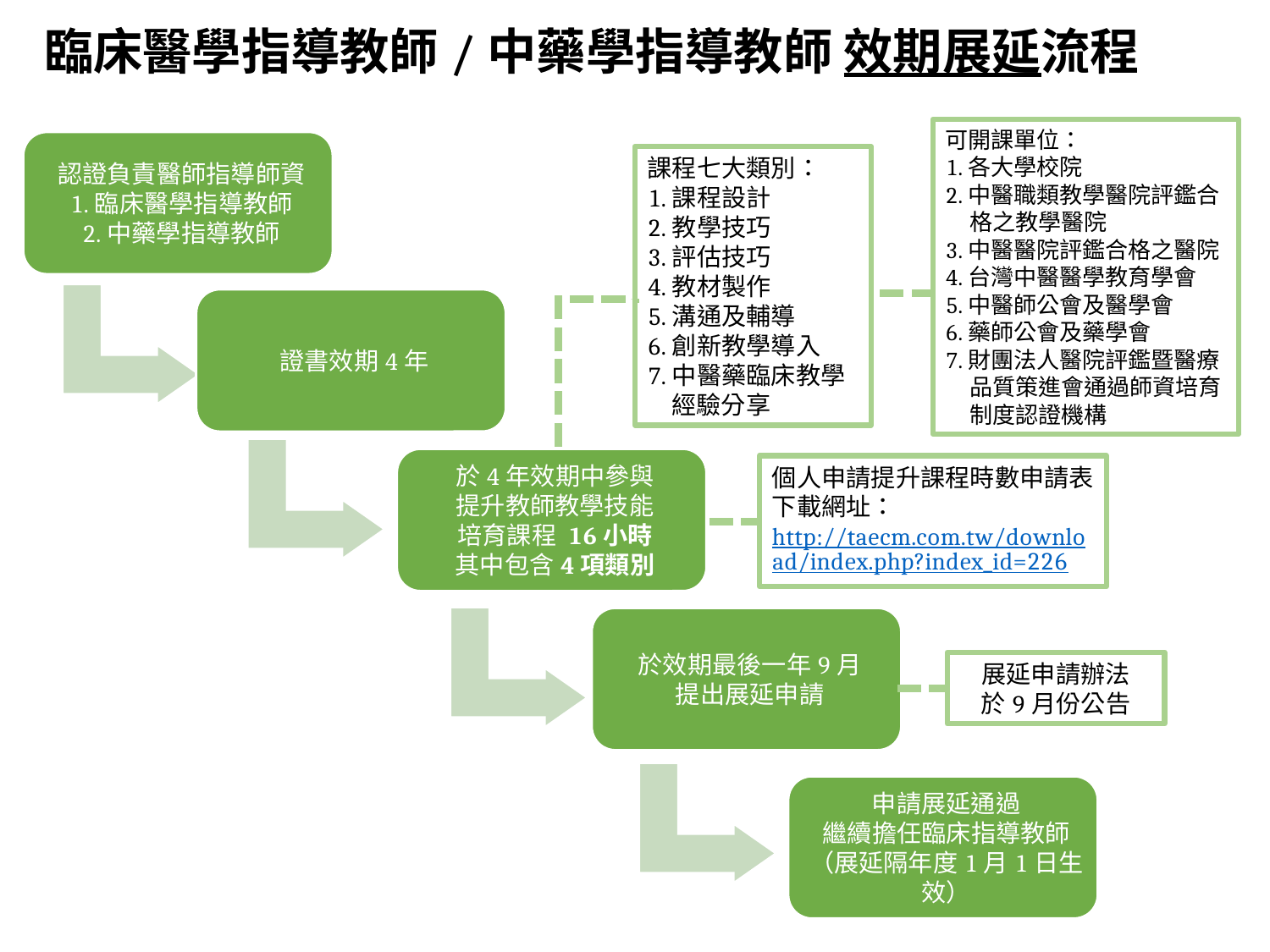

# 臨床醫學指導教師/中藥學指導教師 效期展延流程
可開課單位：
1.各大學校院
2.中醫職類教學醫院評鑑合格之教學醫院
3.中醫醫院評鑑合格之醫院
4.台灣中醫醫學教育學會
5.中醫師公會及醫學會
6.藥師公會及藥學會
7.財團法人醫院評鑑暨醫療品質策進會通過師資培育制度認證機構
認證負責醫師指導師資
1.臨床醫學指導教師
2.中藥學指導教師
證書效期4年
於4年效期中參與
提升教師教學技能
培育課程 16小時
其中包含4項類別
於效期最後一年9月
提出展延申請
申請展延通過
繼續擔任臨床指導教師
（展延隔年度1月1日生效）
課程七大類別：
1.課程設計
2.教學技巧
3.評估技巧
4.教材製作
5.溝通及輔導
6.創新教學導入
7.中醫藥臨床教學經驗分享
個人申請提升課程時數申請表
下載網址：
http://taecm.com.tw/download/index.php?index_id=226
展延申請辦法
於9月份公告